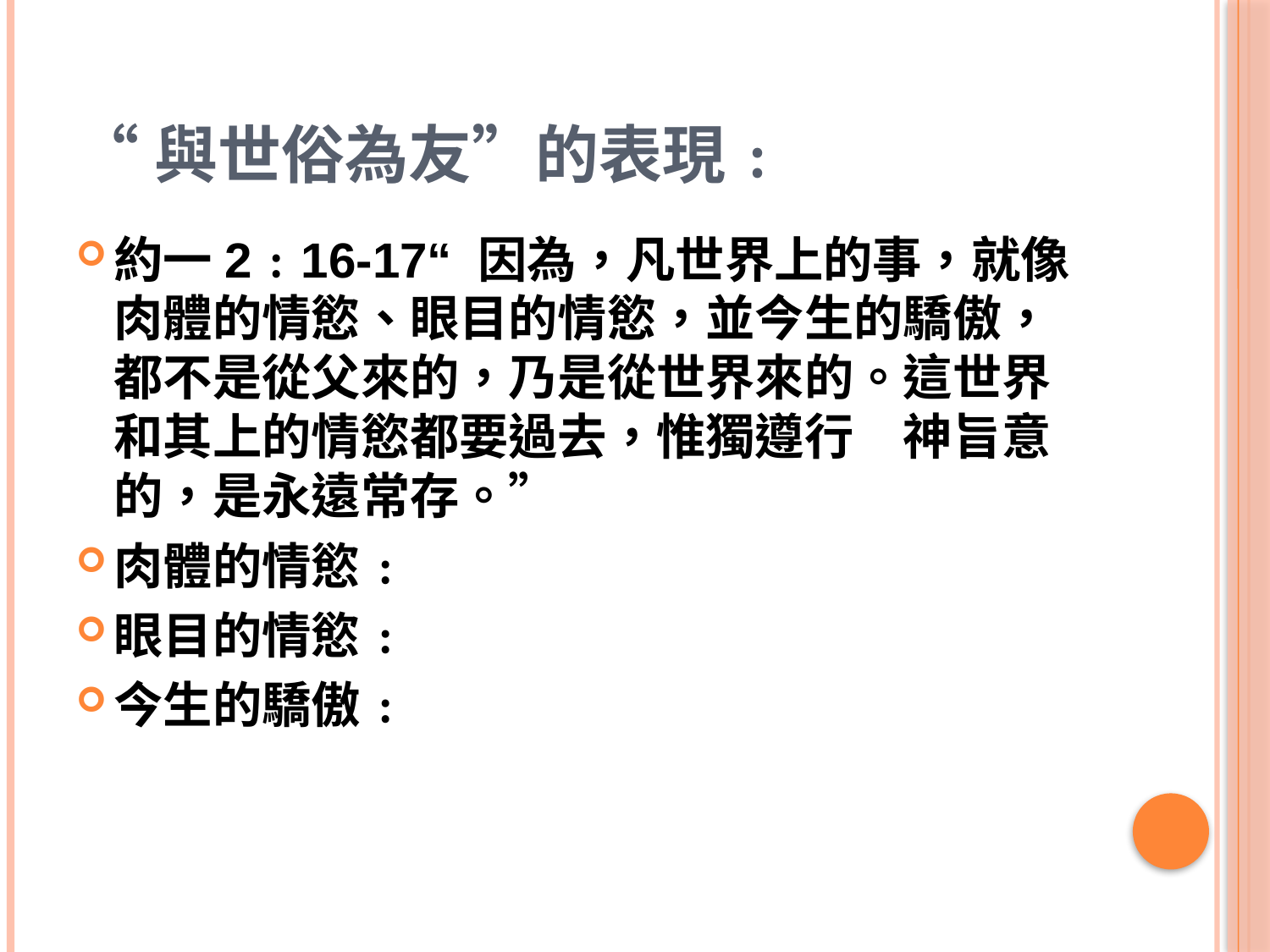

# “與世俗為友”的表現﹕
約一2﹕16-17“ 因為，凡世界上的事，就像肉體的情慾、眼目的情慾，並今生的驕傲，都不是從父來的，乃是從世界來的。這世界和其上的情慾都要過去，惟獨遵行　神旨意的，是永遠常存。”
肉體的情慾﹕
眼目的情慾﹕
今生的驕傲﹕